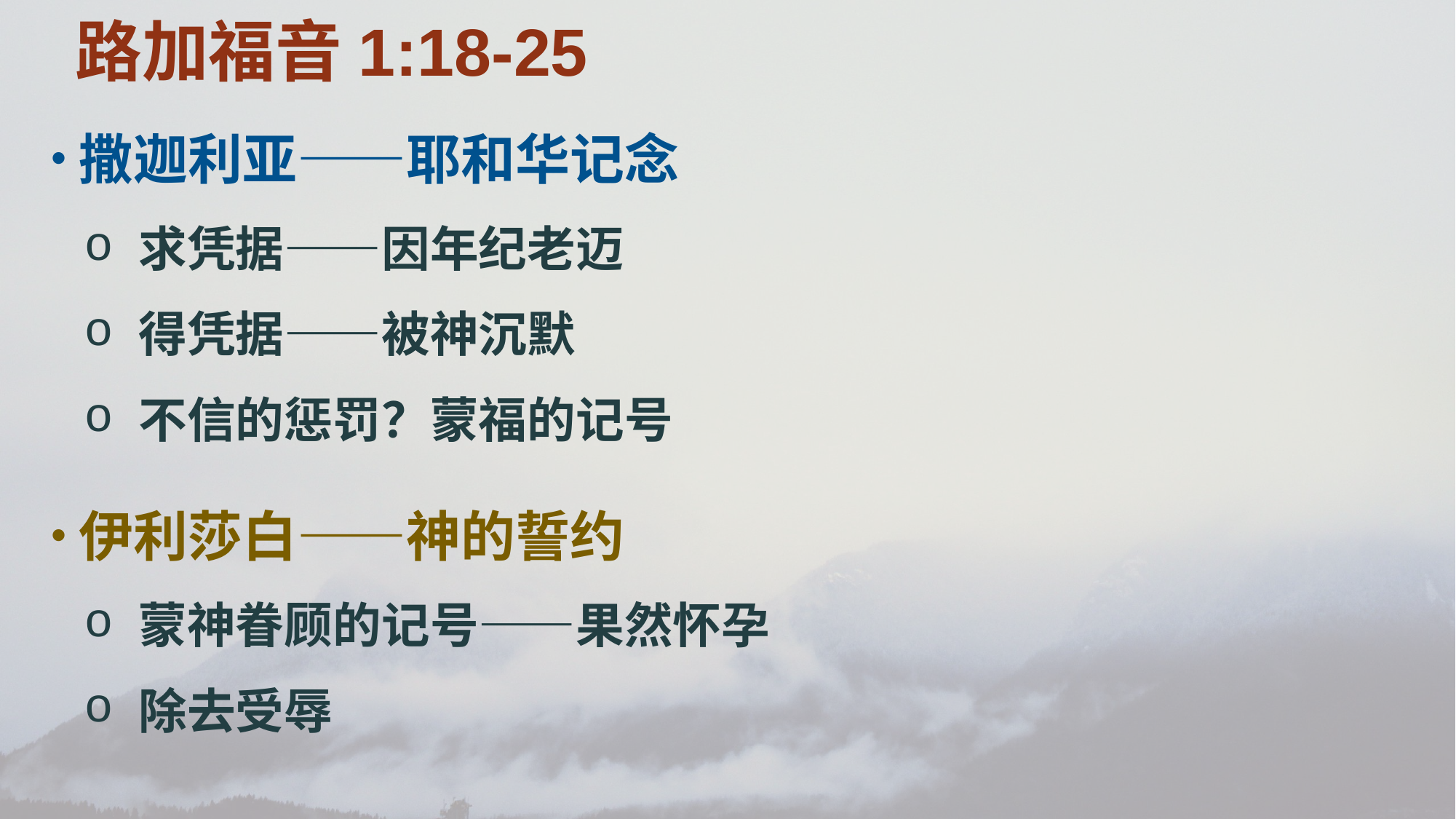

路加福音1:18-25
撒迦利亚——耶和华记念
求凭据——因年纪老迈
得凭据——被神沉默
不信的惩罚？蒙福的记号
伊利莎白——神的誓约
蒙神眷顾的记号——果然怀孕
除去受辱